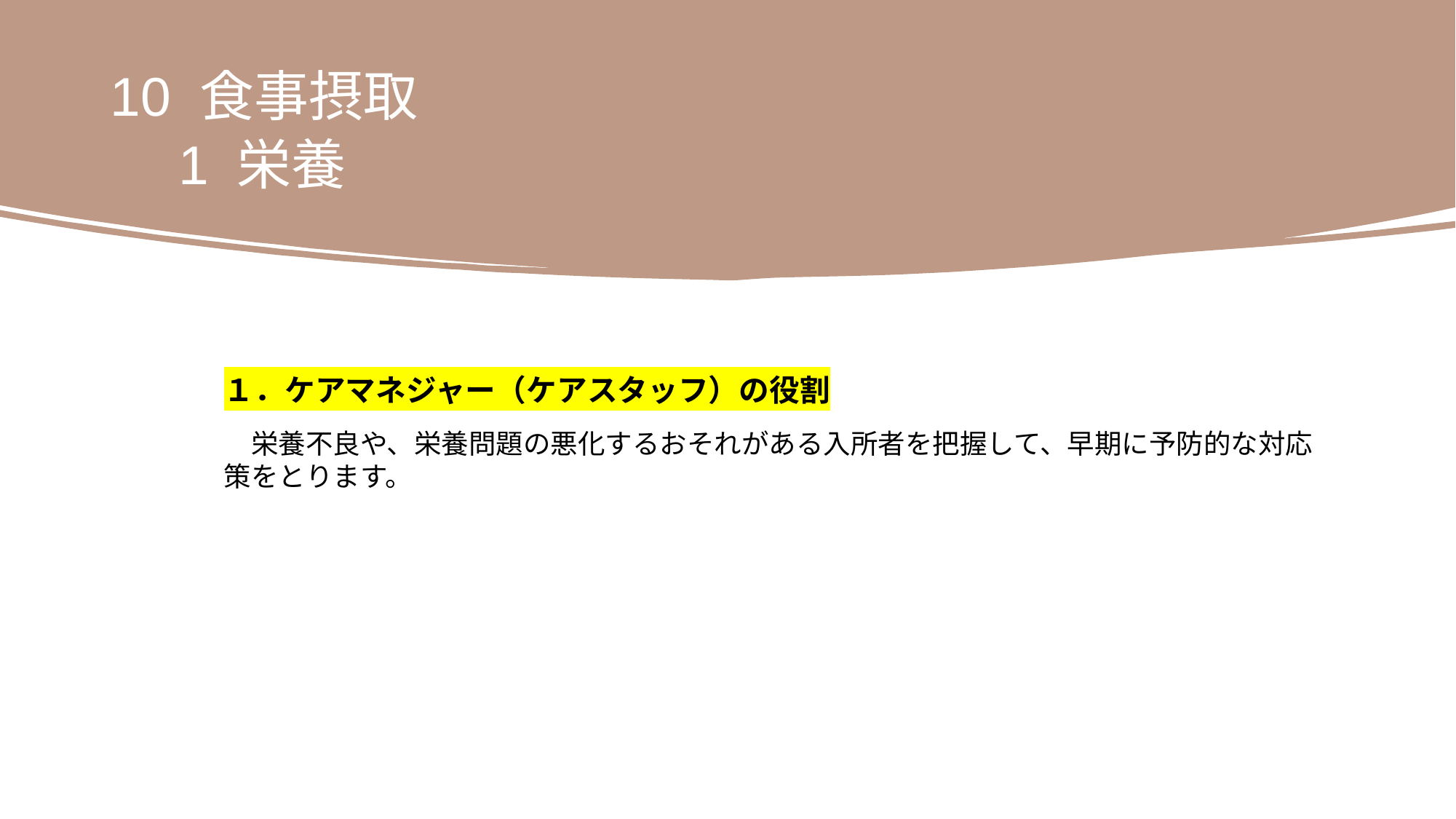

10 食事摂取
　1 栄養

１．ケアマネジャー（ケアスタッフ）の役割

　栄養不良や、栄養問題の悪化するおそれがある入所者を把握して、早期に予防的な対応
策をとります。